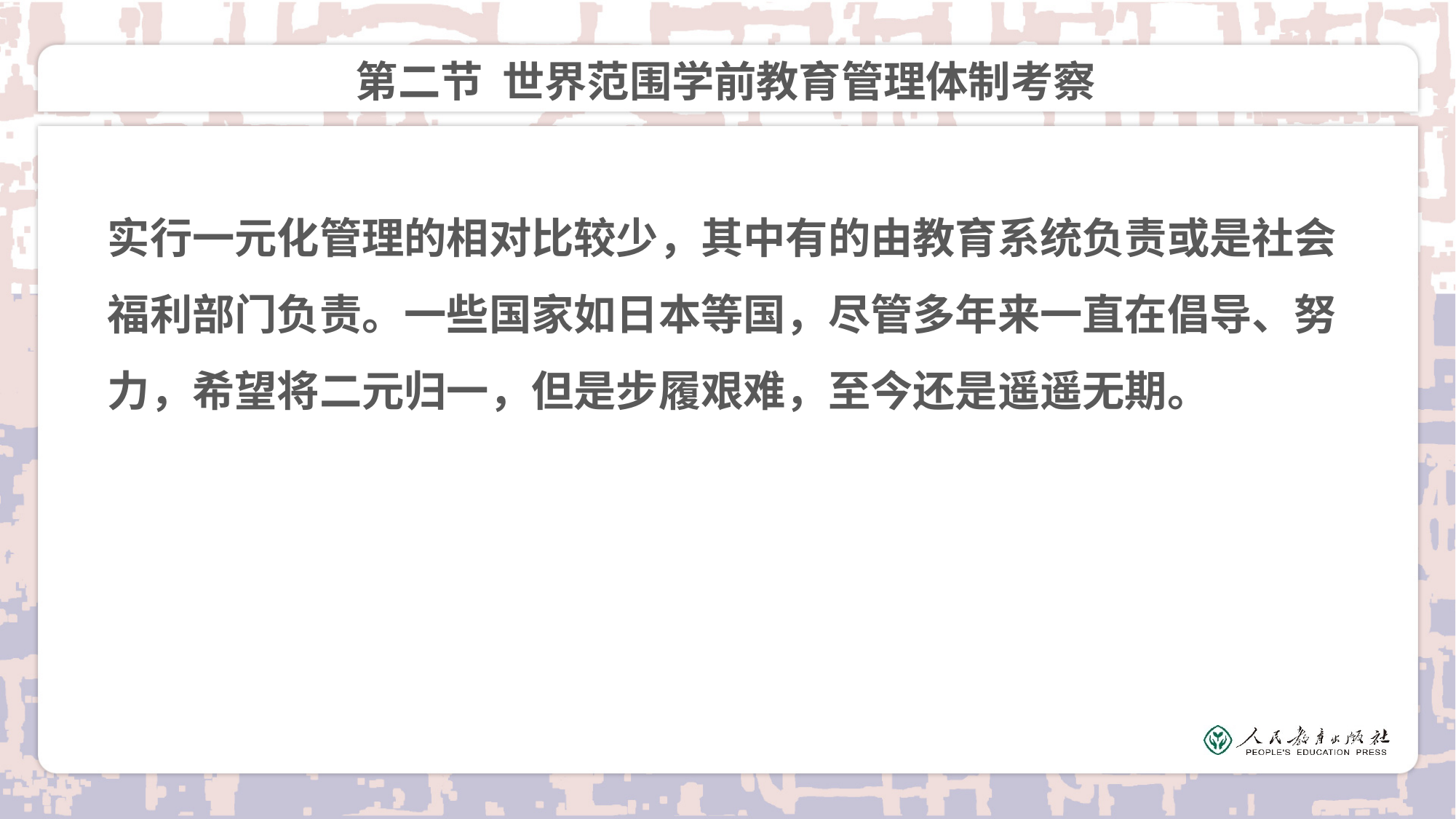

# 第二节  世界范围学前教育管理体制考察
实行一元化管理的相对比较少，其中有的由教育系统负责或是社会福利部门负责。一些国家如日本等国，尽管多年来一直在倡导、努力，希望将二元归一，但是步履艰难，至今还是遥遥无期。